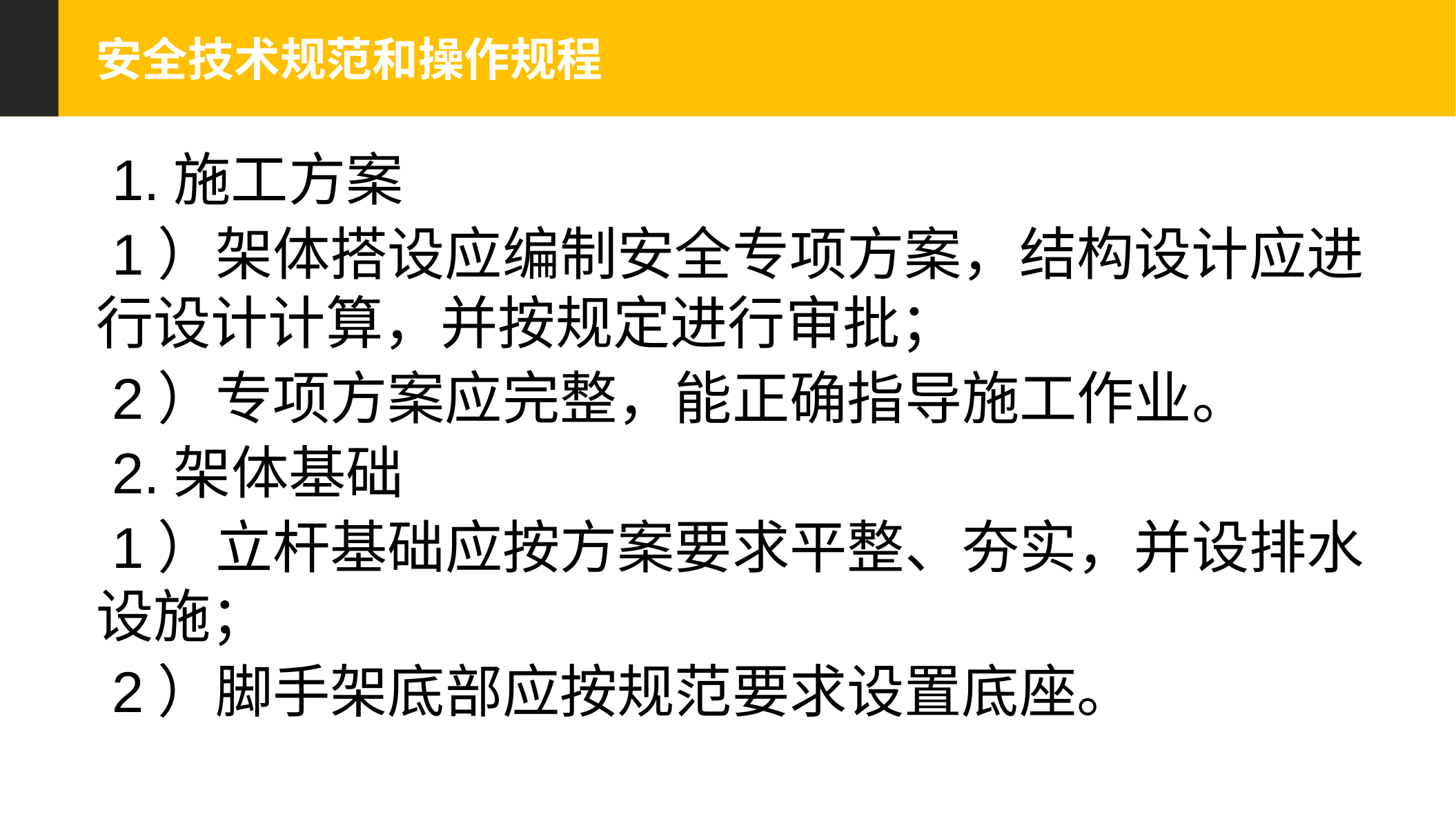

安全技术规范和操作规程
 1.施工方案
 1）架体搭设应编制安全专项方案，结构设计应进行设计计算，并按规定进行审批；
 2）专项方案应完整，能正确指导施工作业。
 2.架体基础
 1）立杆基础应按方案要求平整、夯实，并设排水设施；
 2）脚手架底部应按规范要求设置底座。